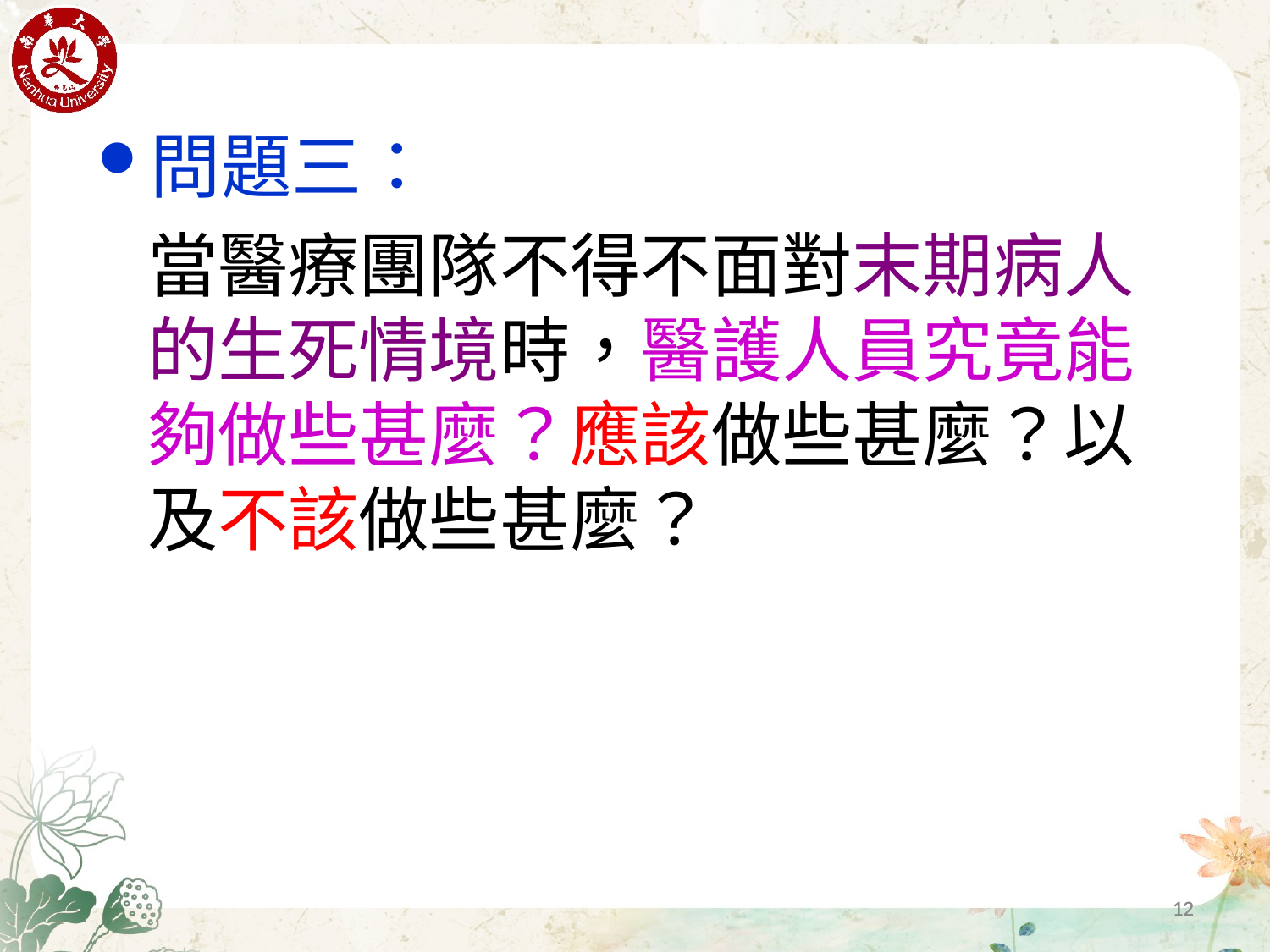

問題三：
	當醫療團隊不得不面對末期病人的生死情境時，醫護人員究竟能夠做些甚麼？應該做些甚麼？以及不該做些甚麼？
12
12
12